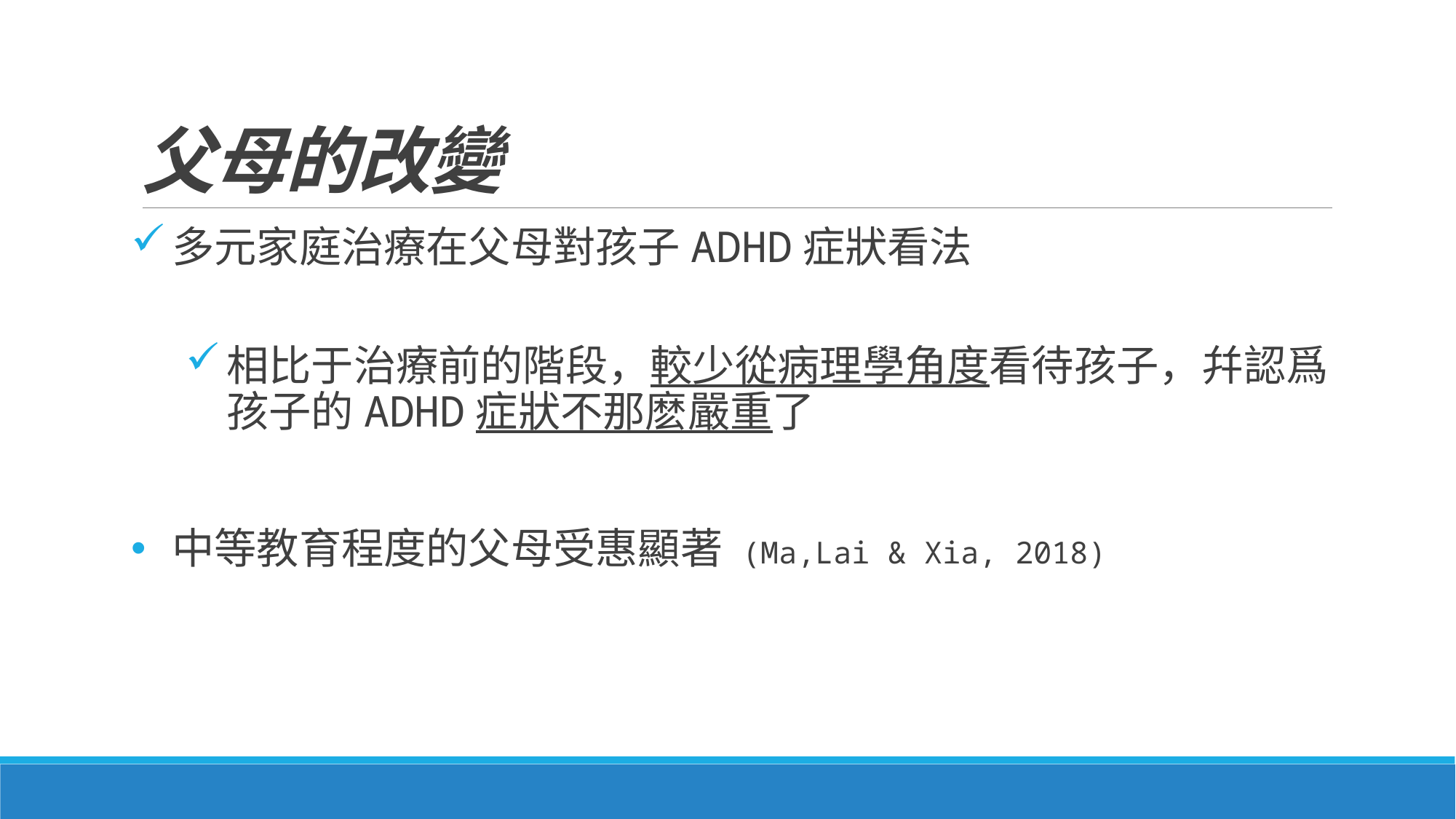

# 父母的改變
多元家庭治療在父母對孩子ADHD症狀看法

相比于治療前的階段，較少從病理學角度看待孩子，幷認爲孩子的ADHD症狀不那麽嚴重了

中等教育程度的父母受惠顯著 (Ma,Lai & Xia, 2018)